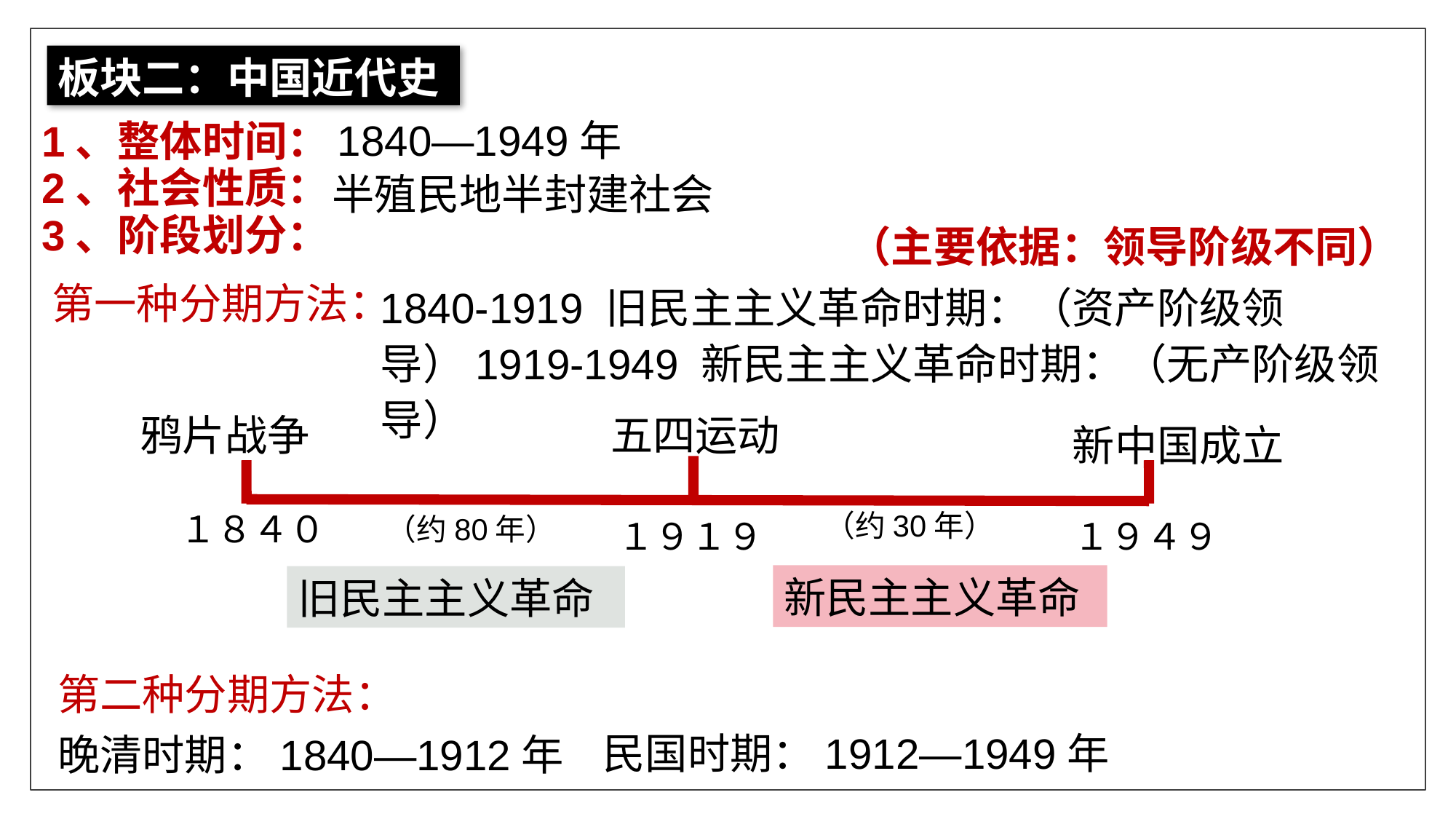

板块二：中国近代史
1840—1949年
1、整体时间：
2、社会性质：
3、阶段划分：
半殖民地半封建社会
（主要依据：领导阶级不同）
1840-1919 旧民主主义革命时期：（资产阶级领导）1919-1949 新民主主义革命时期：（无产阶级领导）
第一种分期方法：
鸦片战争
１８４０
五四运动
１９１９
新中国成立
１９４９

（约30年）
（约80年）
新民主主义革命
旧民主主义革命
第二种分期方法：
民国时期：1912—1949年
晚清时期：1840—1912年